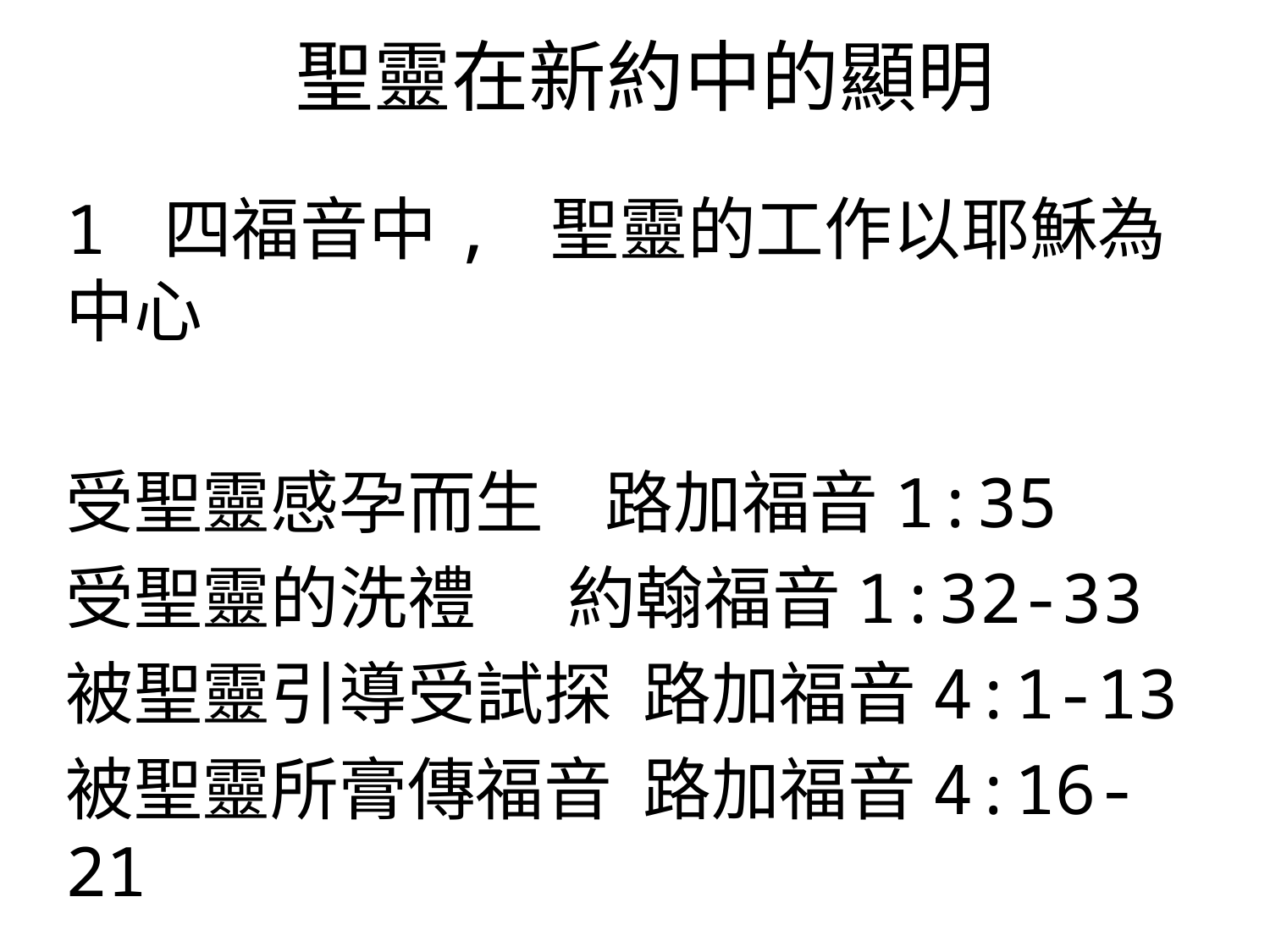

# 聖靈在新約中的顯明
1 四福音中, 聖靈的工作以耶穌為中心

受聖靈感孕而生    路加福音1:35
受聖靈的洗禮      約翰福音1:32-33
被聖靈引導受試探  路加福音4:1-13
被聖靈所膏傳福音  路加福音4:16-21